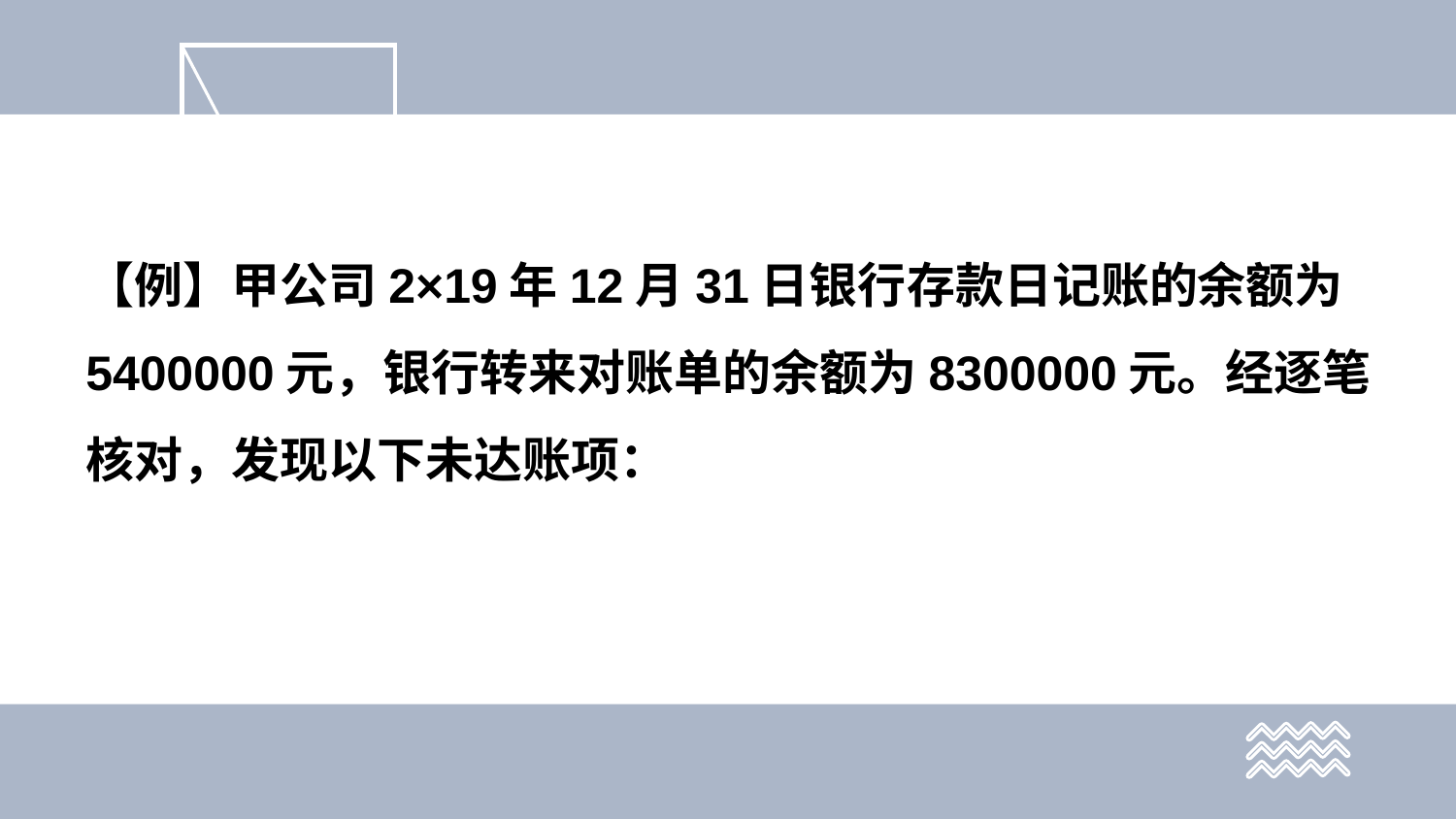

【例】甲公司2×19年12月31日银行存款日记账的余额为5400000元，银行转来对账单的余额为8300000元。经逐笔核对，发现以下未达账项：